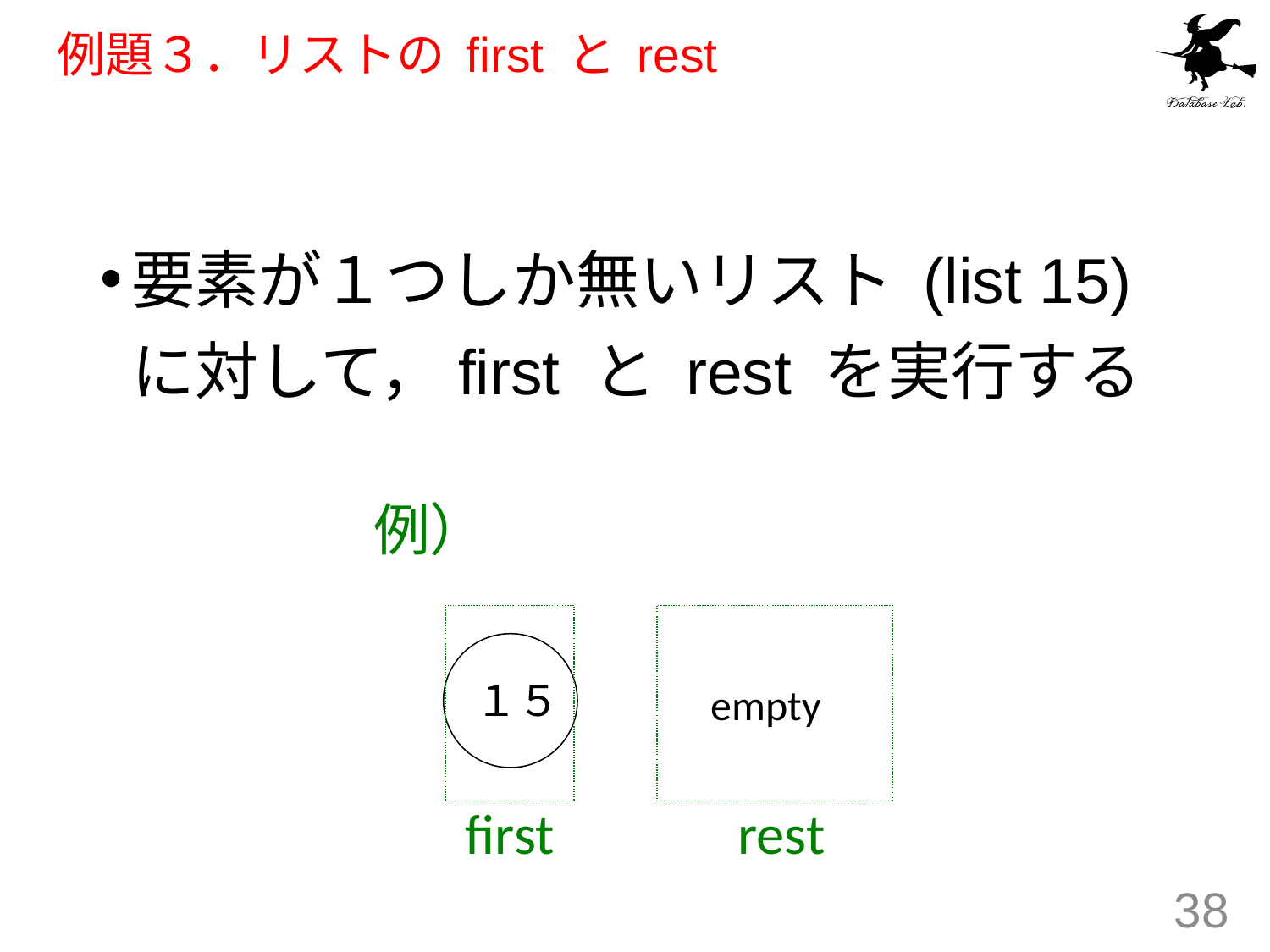

# 例題３．リストの first と rest
要素が１つしか無いリスト (list 15) に対して，first と rest を実行する

例）

１５
empty
first
rest
38